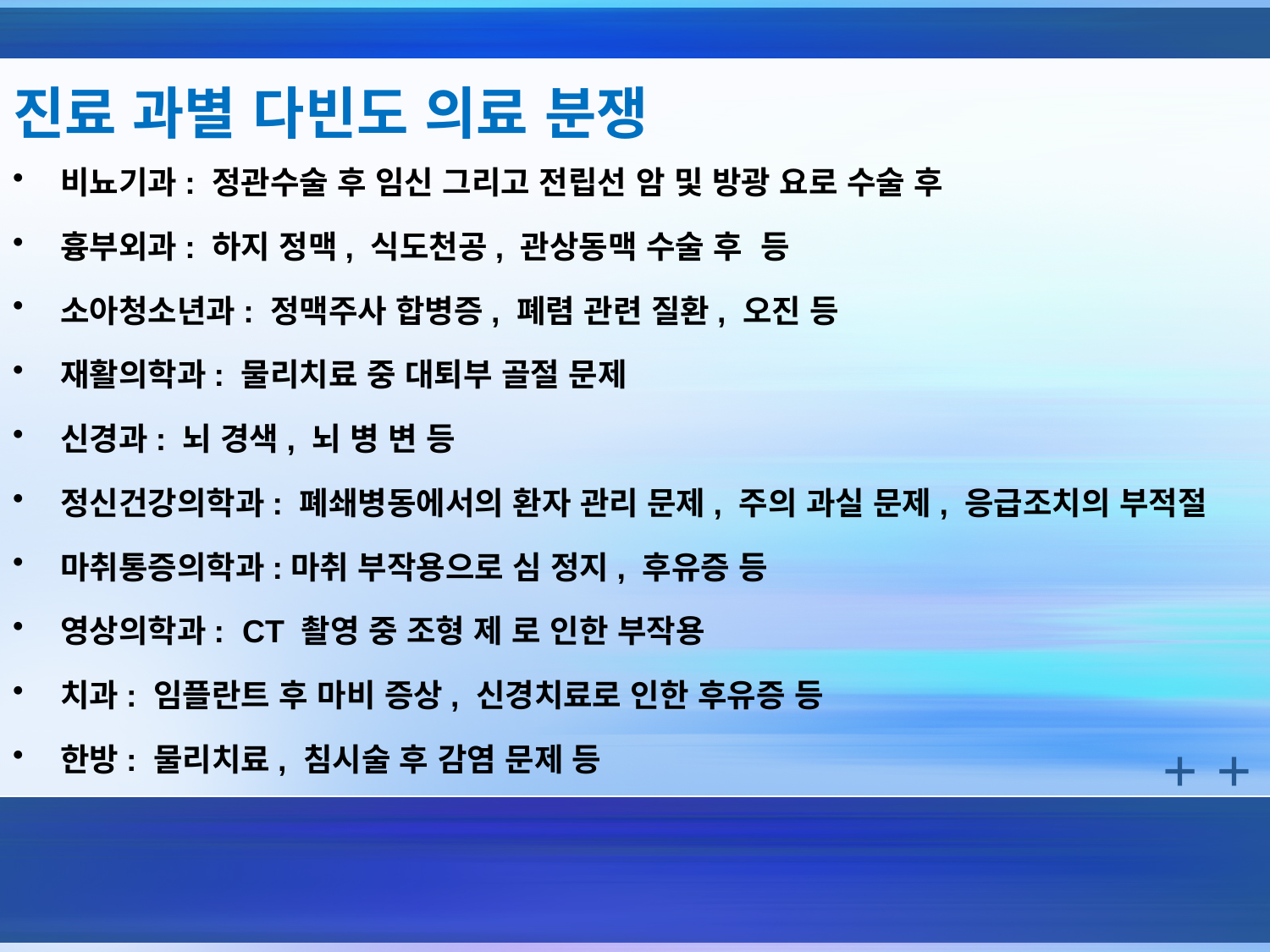

# 진료 과별 다빈도 의료 분쟁
비뇨기과: 정관수술 후 임신 그리고 전립선 암 및 방광 요로 수술 후

흉부외과: 하지 정맥, 식도천공, 관상동맥 수술 후  등

소아청소년과: 정맥주사 합병증, 폐렴 관련 질환, 오진 등

재활의학과: 물리치료 중 대퇴부 골절 문제

신경과: 뇌 경색, 뇌 병 변 등

정신건강의학과: 폐쇄병동에서의 환자 관리 문제, 주의 과실 문제, 응급조치의 부적절

마취통증의학과:마취 부작용으로 심 정지, 후유증 등

영상의학과:  CT 촬영 중 조형 제 로 인한 부작용

치과: 임플란트 후 마비 증상, 신경치료로 인한 후유증 등

한방: 물리치료, 침시술 후 감염 문제 등